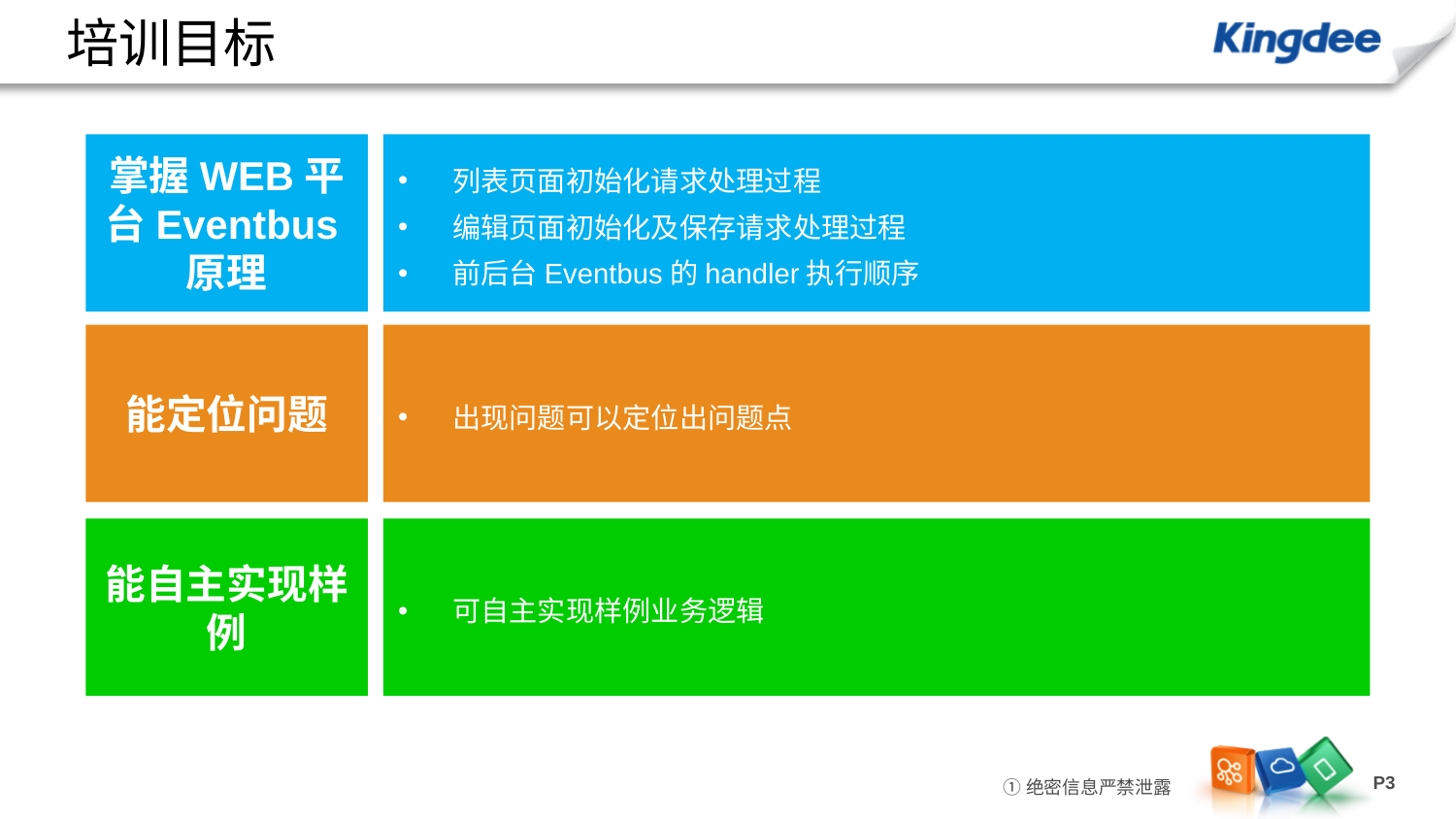

# 培训目标六大增长动力：财务共享推广策略
掌握WEB平台Eventbus原理
列表页面初始化请求处理过程
编辑页面初始化及保存请求处理过程
前后台Eventbus的handler执行顺序
能定位问题
出现问题可以定位出问题点
能自主实现样例
可自主实现样例业务逻辑